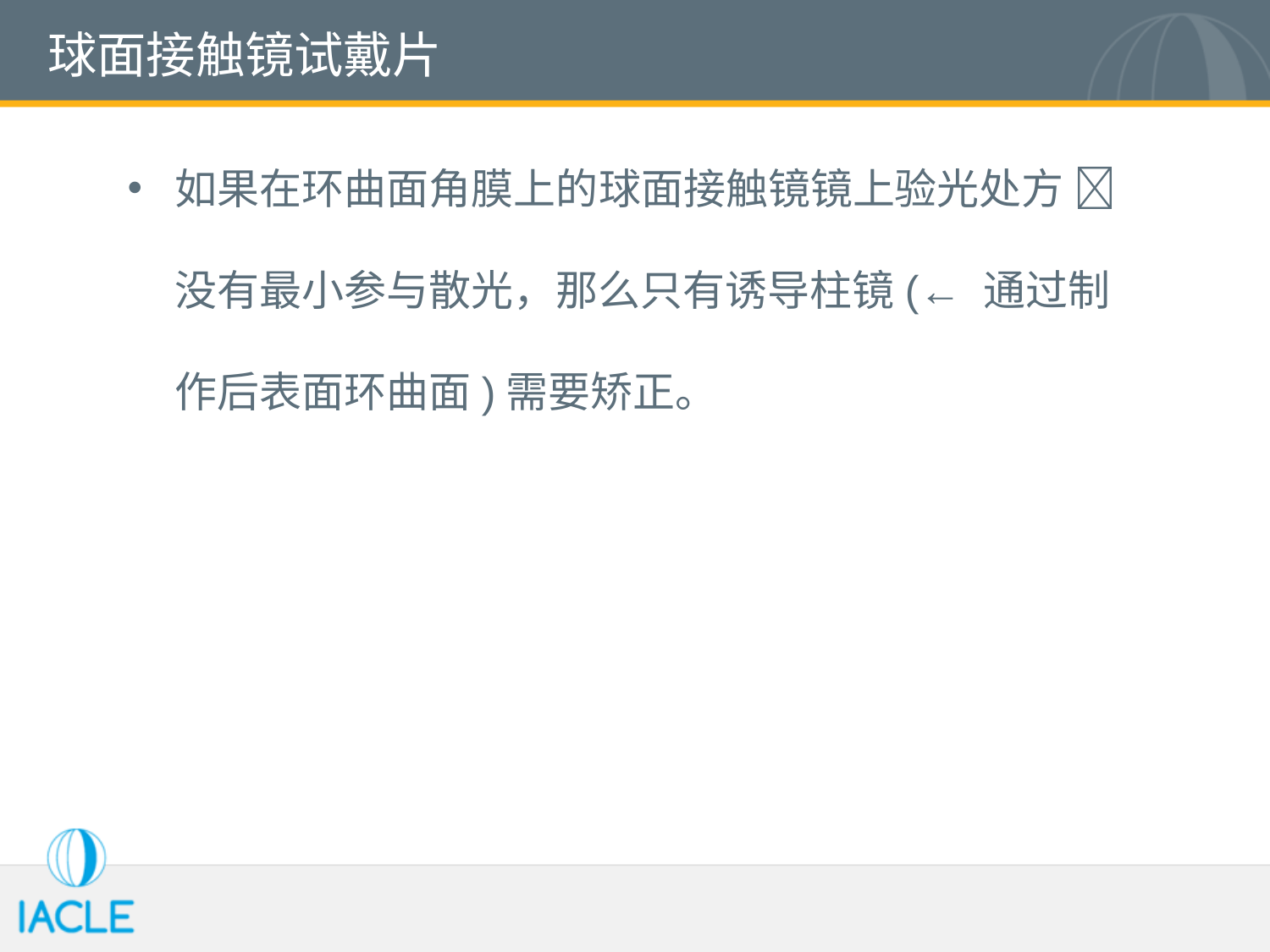

# 球面接触镜试戴片
如果在环曲面角膜上的球面接触镜镜上验光处方 → 没有最小参与散光，那么只有诱导柱镜(← 通过制作后表面环曲面)需要矫正。